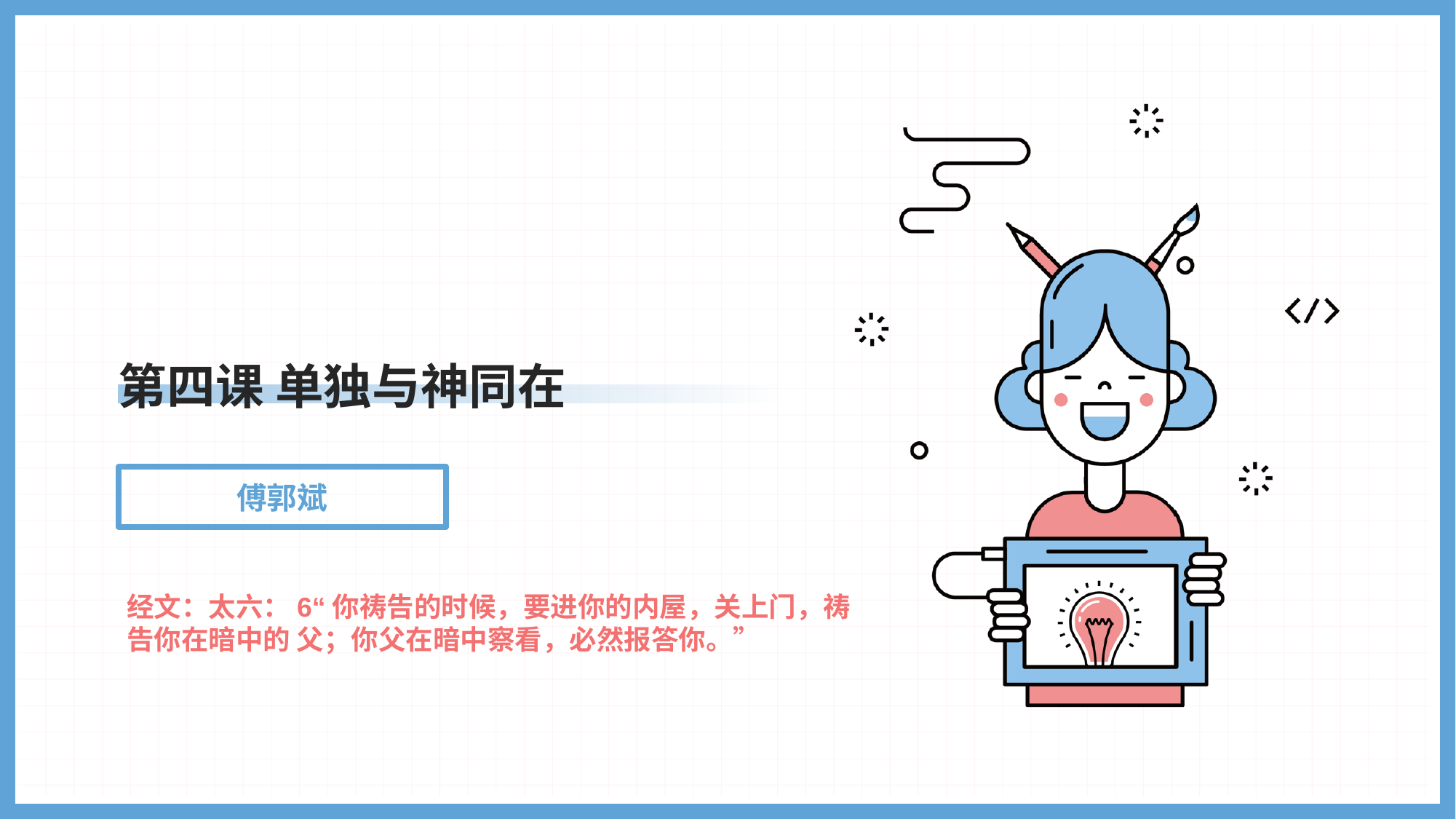

# 第四课 单独与神同在
傅郭斌
经文：太六：6“你祷告的时候，要进你的内屋，关上门，祷告你在暗中的 父；你父在暗中察看，必然报答你。”